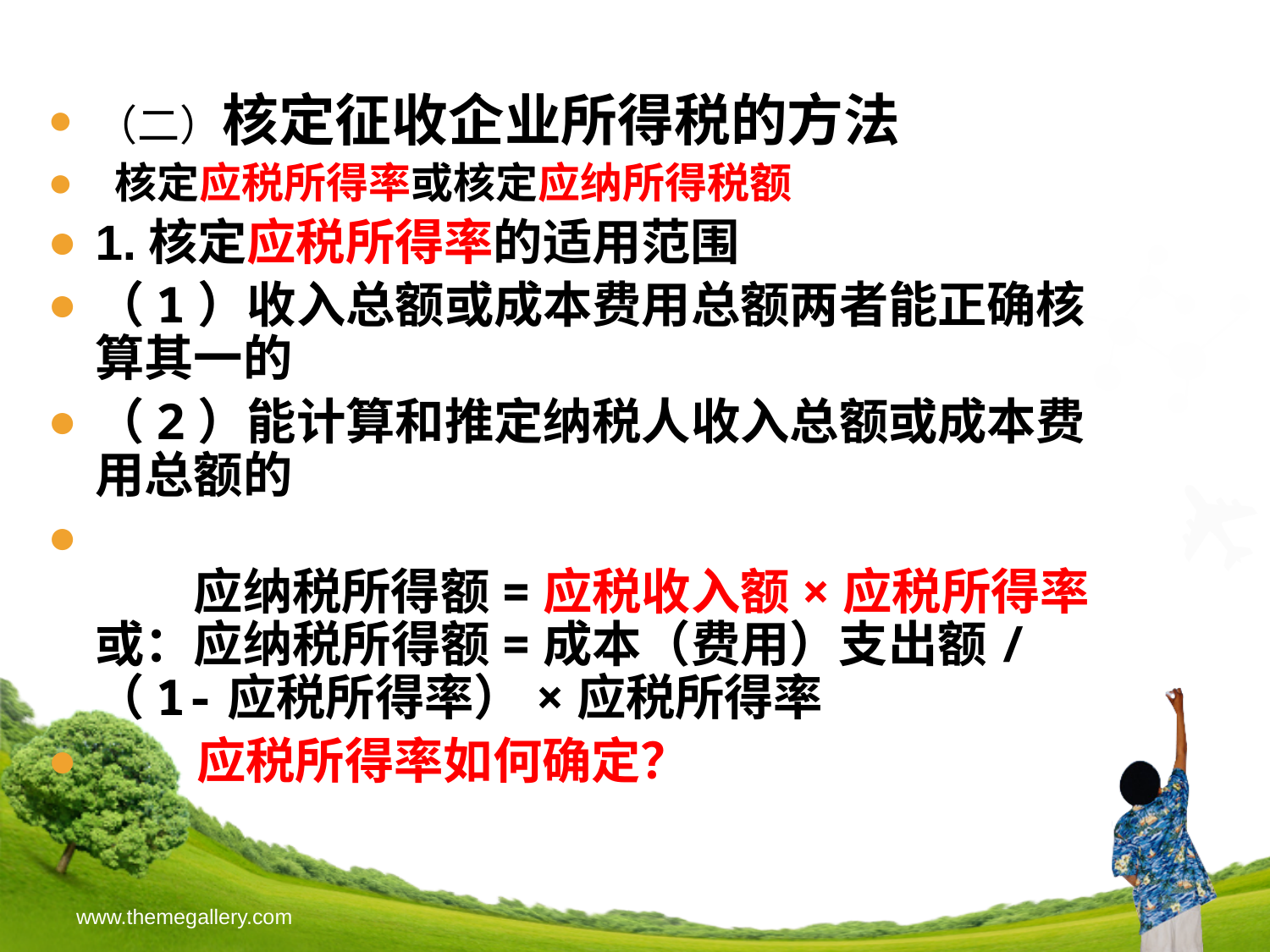

（二）核定征收企业所得税的方法
 核定应税所得率或核定应纳所得税额
1.核定应税所得率的适用范围
（1）收入总额或成本费用总额两者能正确核算其一的
（2）能计算和推定纳税人收入总额或成本费用总额的
　　应纳税所得额=应税收入额×应税所得率
或：应纳税所得额=成本（费用）支出额/（1-应税所得率）×应税所得率
        应税所得率如何确定？

www.themegallery.com